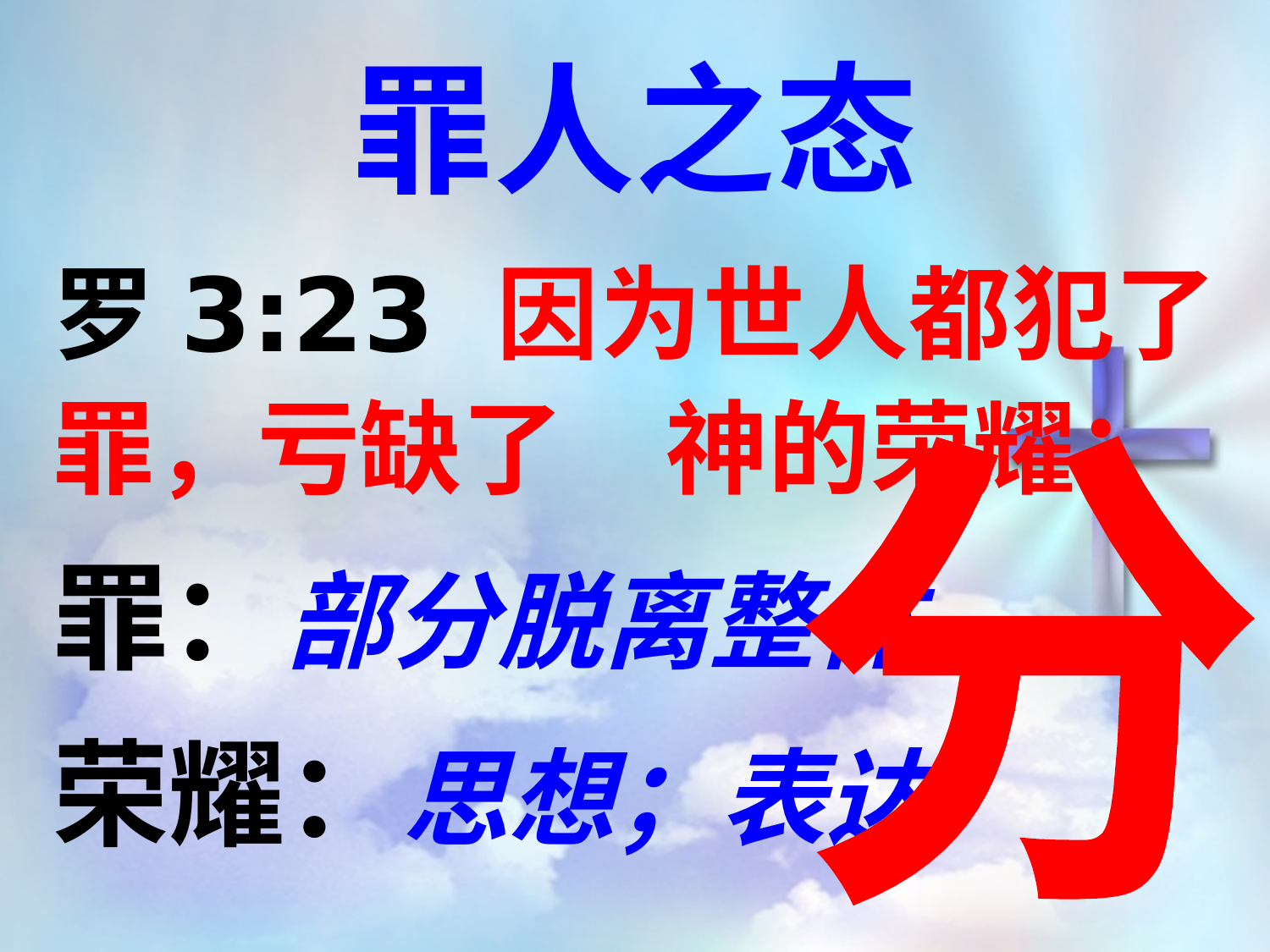

罪人之态
罗3:23 因为世人都犯了罪，亏缺了　神的荣耀；
罪：部分脱离整体
荣耀：思想；表达

分